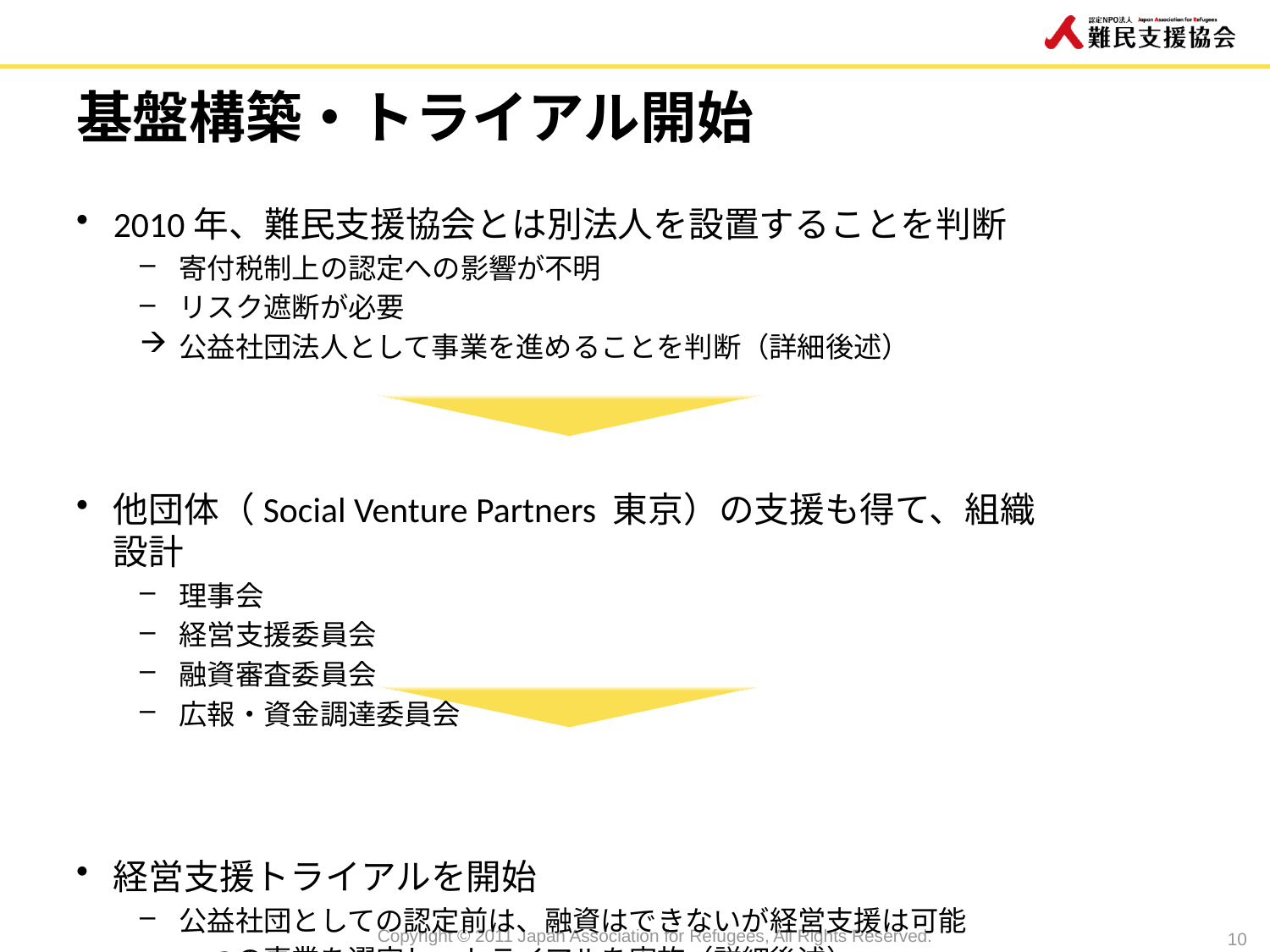

# 基盤構築・トライアル開始
2010年、難民支援協会とは別法人を設置することを判断
寄付税制上の認定への影響が不明
リスク遮断が必要
公益社団法人として事業を進めることを判断（詳細後述）

他団体（Social Venture Partners 東京）の支援も得て、組織設計
理事会
経営支援委員会
融資審査委員会
広報・資金調達委員会

経営支援トライアルを開始
公益社団としての認定前は、融資はできないが経営支援は可能
一つの事業を選定し、トライアルを実施（詳細後述）

10